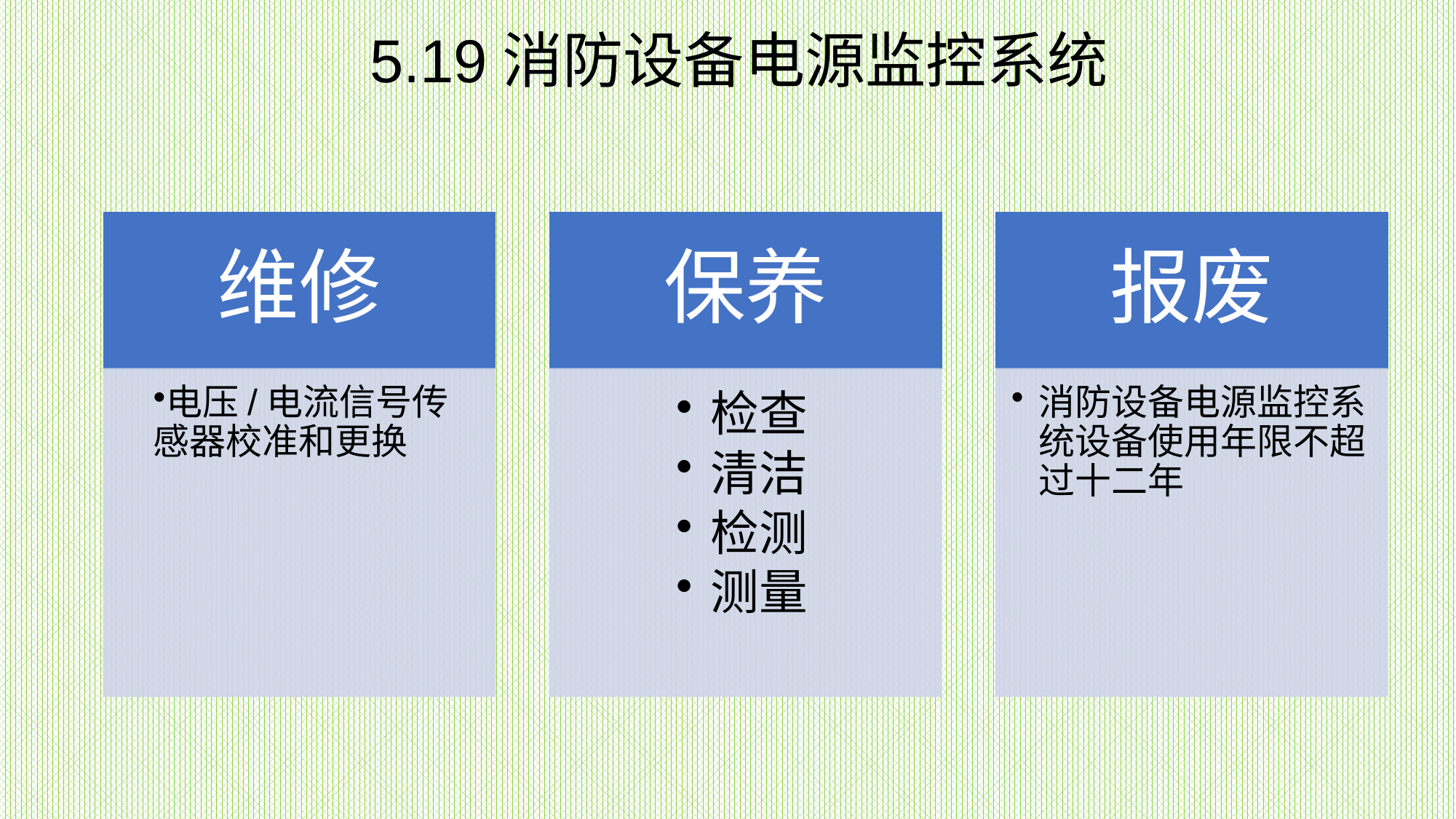

5.19消防设备电源监控系统
维修
电压/电流信号传感器校准和更换
保养
检查
清洁
检测
测量
报废
消防设备电源监控系统设备使用年限不超过十二年